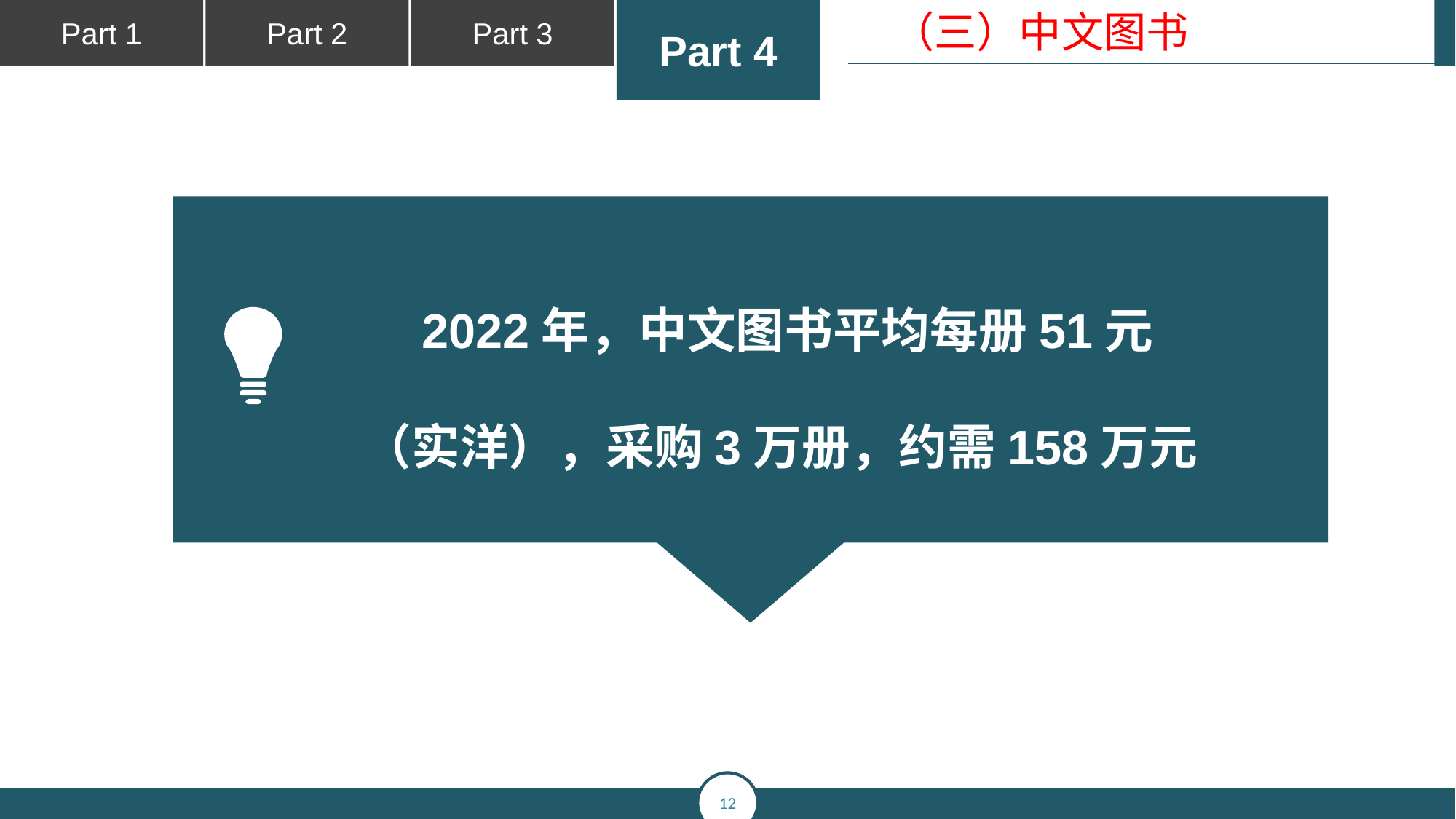

（三）中文图书

     2022年，中文图书平均每册51元（实洋），采购3万册，约需158万元

2
3
4
1
SUGGESTION